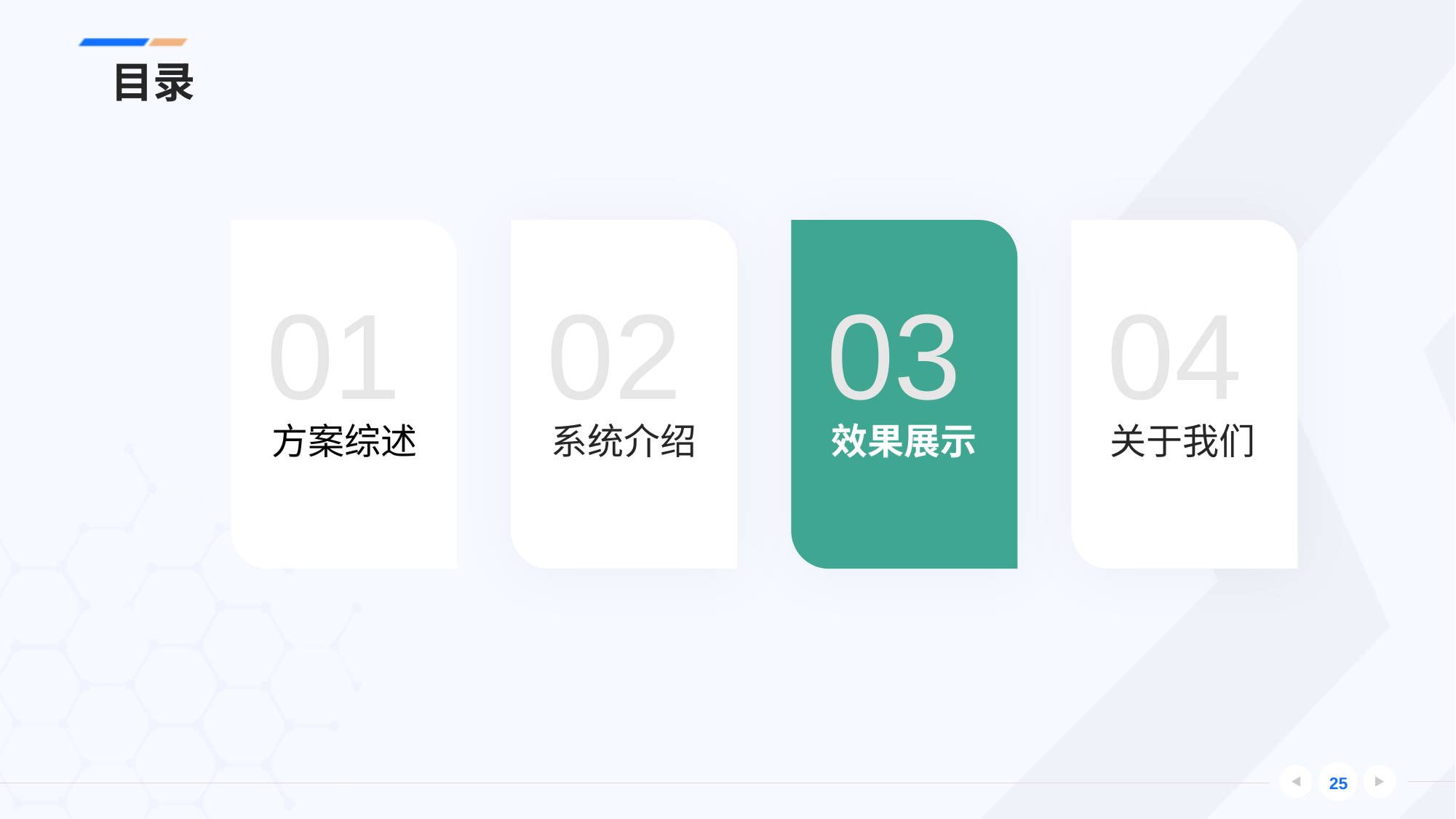

# 目录

01
02
03
04
方案综述
系统介绍
效果展示
关于我们